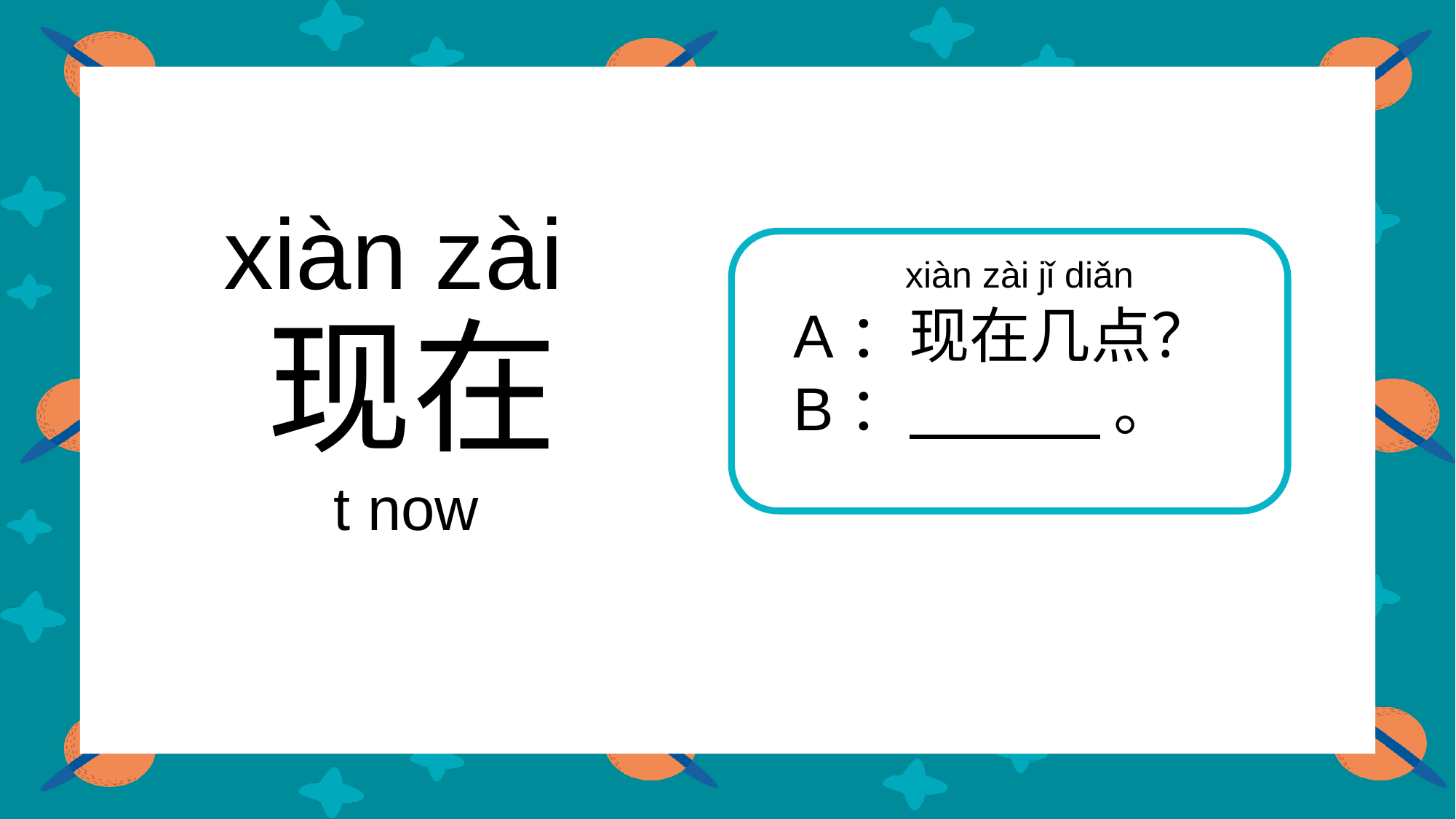

xiàn zài

xiàn zài jǐ diǎn
现在
    t now
A：现在几点？
B：               。